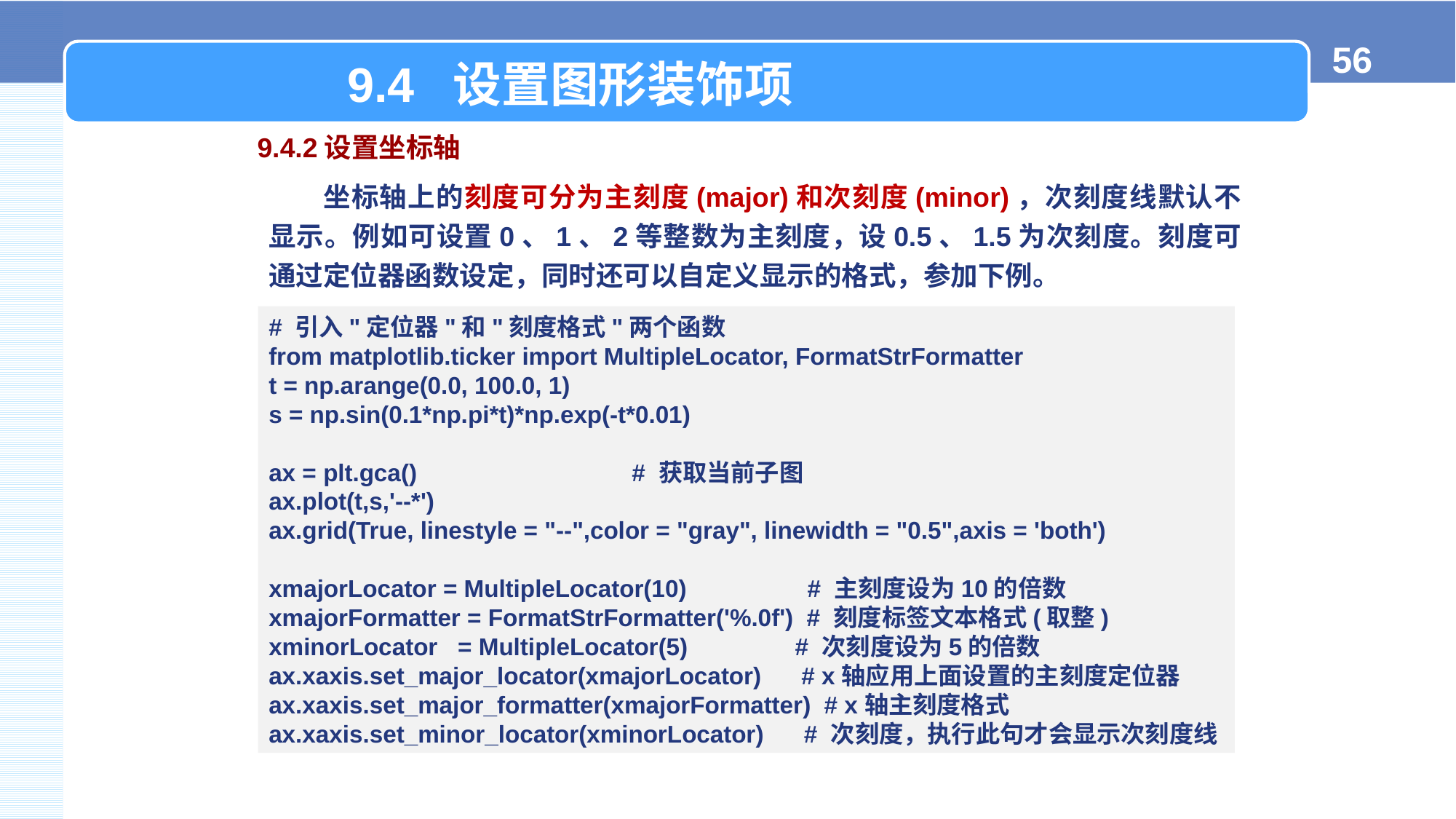

9.4  设置图形装饰项
9.4.2设置坐标轴
坐标轴上的刻度可分为主刻度(major)和次刻度(minor)，次刻度线默认不显示。例如可设置0、1、2等整数为主刻度，设0.5、1.5为次刻度。刻度可通过定位器函数设定，同时还可以自定义显示的格式，参加下例。
# 引入"定位器"和"刻度格式"两个函数
from matplotlib.ticker import MultipleLocator, FormatStrFormatter
t = np.arange(0.0, 100.0, 1)
s = np.sin(0.1*np.pi*t)*np.exp(-t*0.01)

ax = plt.gca()                                # 获取当前子图
ax.plot(t,s,'--*')
ax.grid(True, linestyle = "--",color = "gray", linewidth = "0.5",axis = 'both')

xmajorLocator = MultipleLocator(10)                  # 主刻度设为10的倍数
xmajorFormatter = FormatStrFormatter('%.0f')  # 刻度标签文本格式(取整)
xminorLocator   = MultipleLocator(5)                # 次刻度设为5的倍数
ax.xaxis.set_major_locator(xmajorLocator)      # x轴应用上面设置的主刻度定位器
ax.xaxis.set_major_formatter(xmajorFormatter)  # x轴主刻度格式
ax.xaxis.set_minor_locator(xminorLocator)      # 次刻度，执行此句才会显示次刻度线